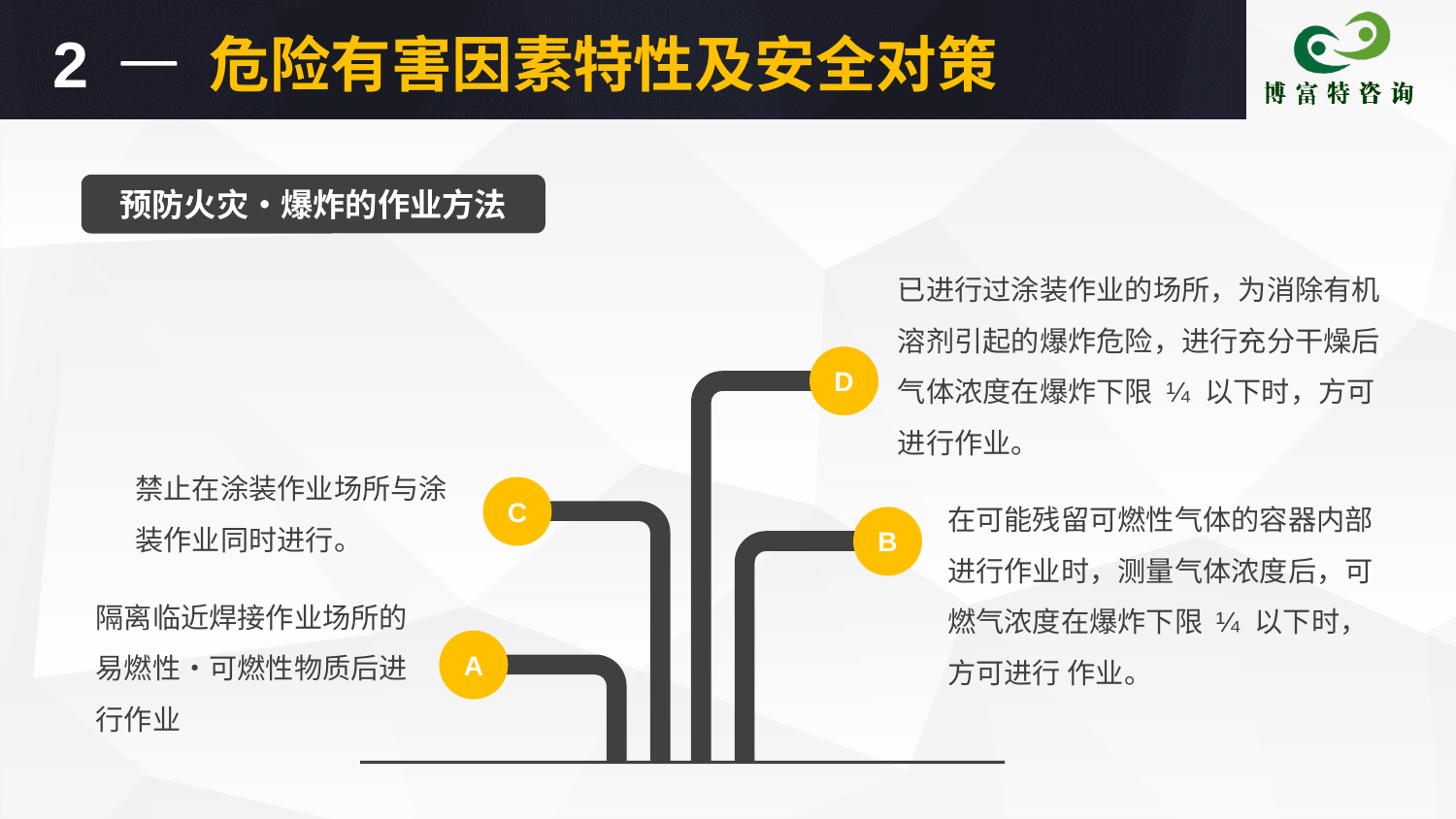

2
危险有害因素特性及安全对策

预防火灾•爆炸的作业方法
已进行过涂装作业的场所，为消除有机溶剂引起的爆炸危险，进行充分干燥后气体浓度在爆炸下限 ¼ 以下时，方可进行作业。
D

禁止在涂装作业场所与涂装作业同时进行。
C
在可能残留可燃性气体的容器内部进行作业时，测量气体浓度后，可燃气浓度在爆炸下限 ¼ 以下时，方可进行 作业。

B

隔离临近焊接作业场所的易燃性•可燃性物质后进行作业
A